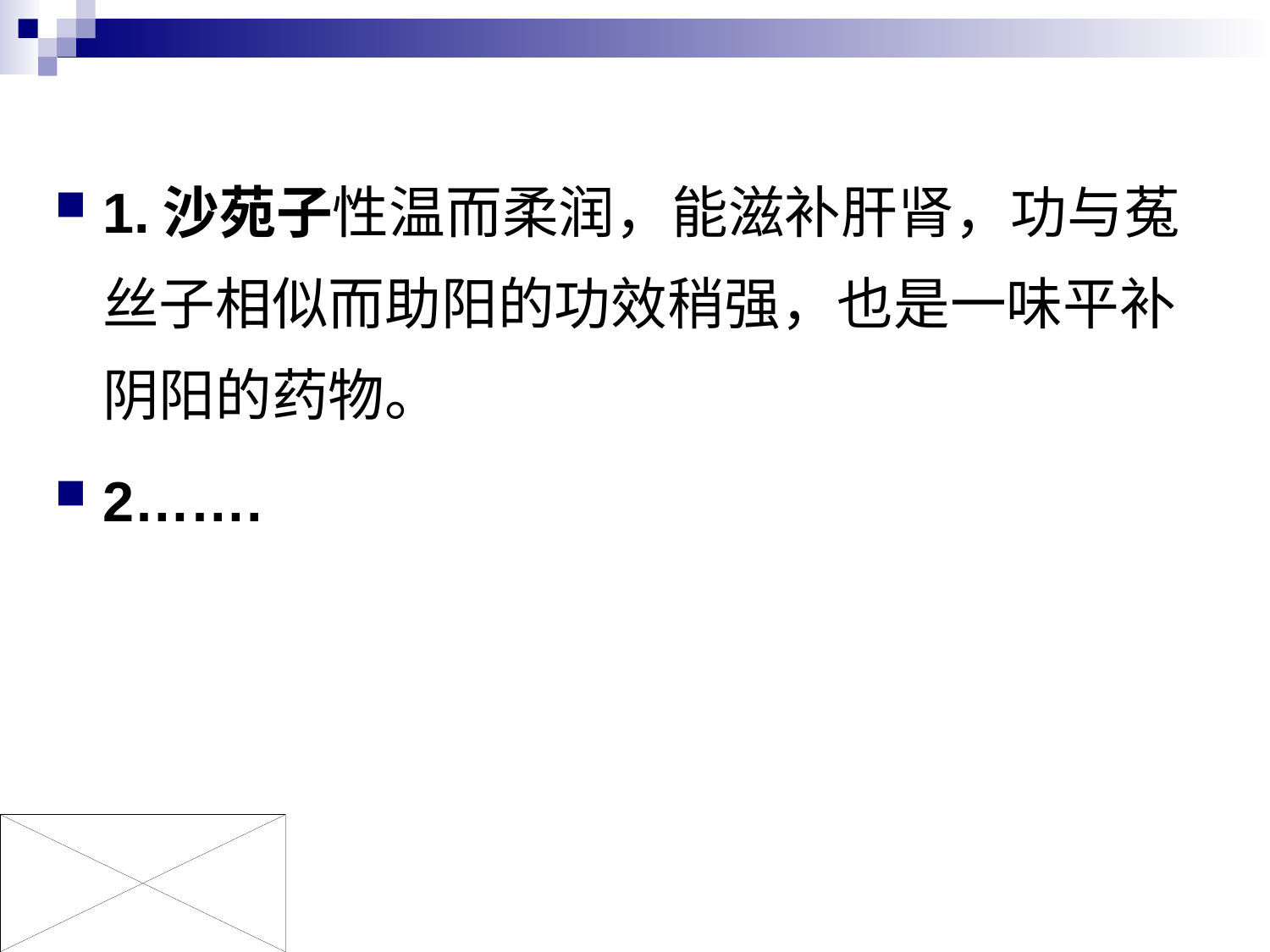

# 1.沙苑子性温而柔润，能滋补肝肾，功与菟丝子相似而助阳的功效稍强，也是一味平补阴阳的药物。
2…….